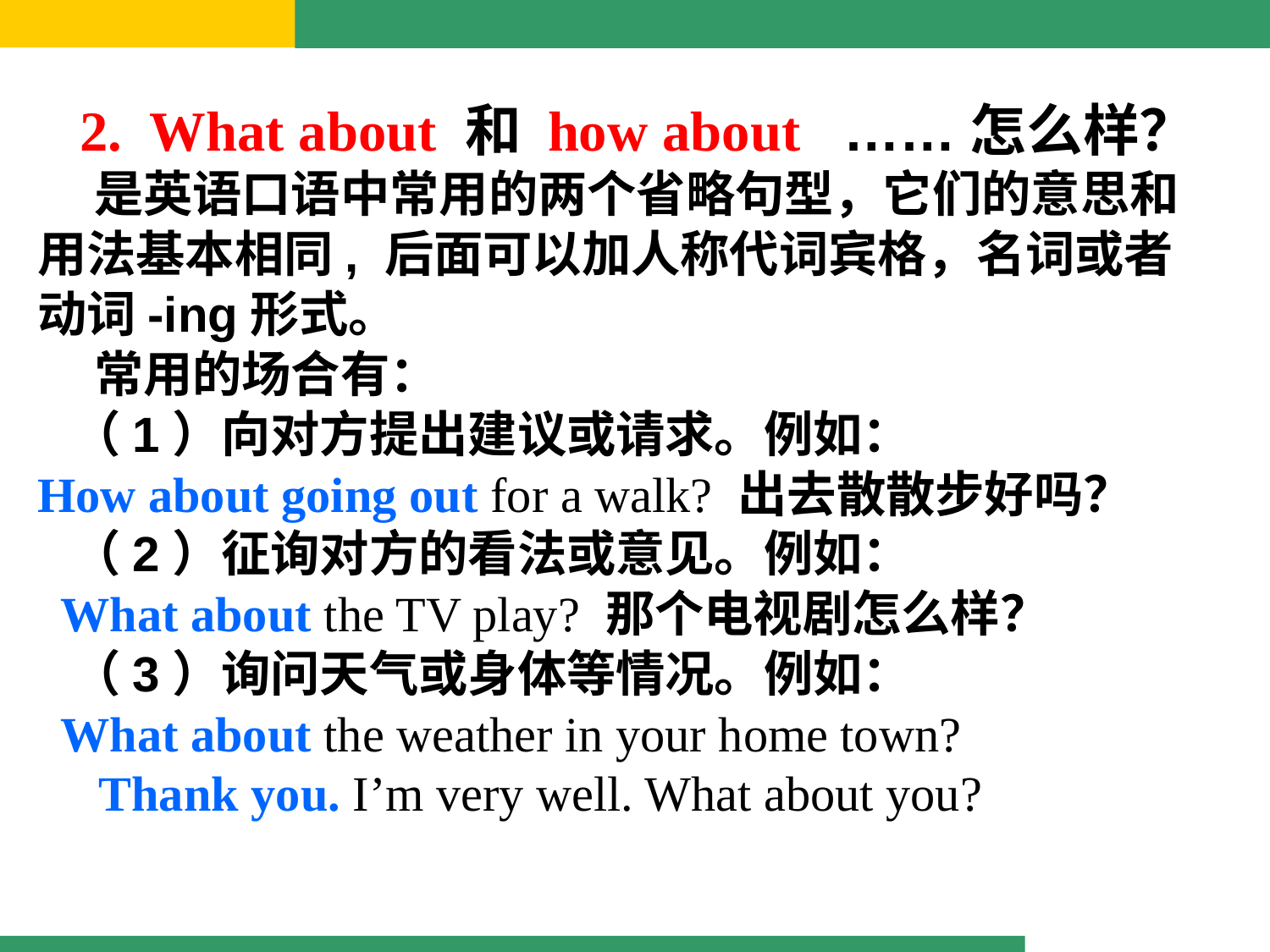

2.  What about 和 how about   ……怎么样？
    是英语口语中常用的两个省略句型，它们的意思和用法基本相同, 后面可以加人称代词宾格，名词或者动词-ing形式。
    常用的场合有：
  （1）向对方提出建议或请求。例如：
How about going out for a walk? 出去散散步好吗？
  （2）征询对方的看法或意见。例如：
 What about the TV play? 那个电视剧怎么样？
  （3）询问天气或身体等情况。例如：
 What about the weather in your home town?
     Thank you. I’m very well. What about you?